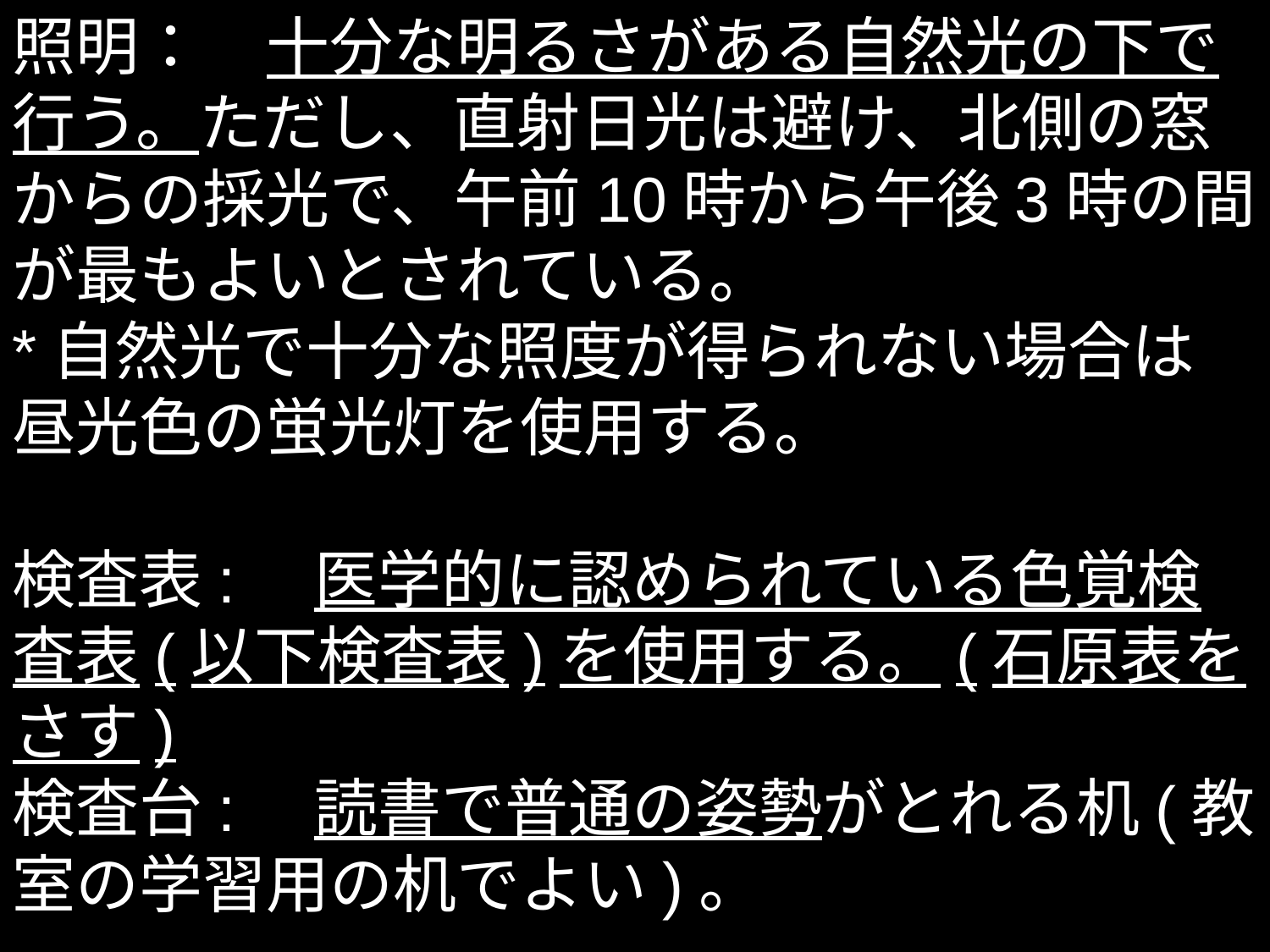

照明：　十分な明るさがある自然光の下で行う。ただし、直射日光は避け、北側の窓からの採光で、午前10時から午後3時の間が最もよいとされている。
*自然光で十分な照度が得られない場合は昼光色の蛍光灯を使用する。

検査表:　医学的に認められている色覚検査表(以下検査表)を使用する。(石原表をさす)
検査台:　読書で普通の姿勢がとれる机(教室の学習用の机でよい)。